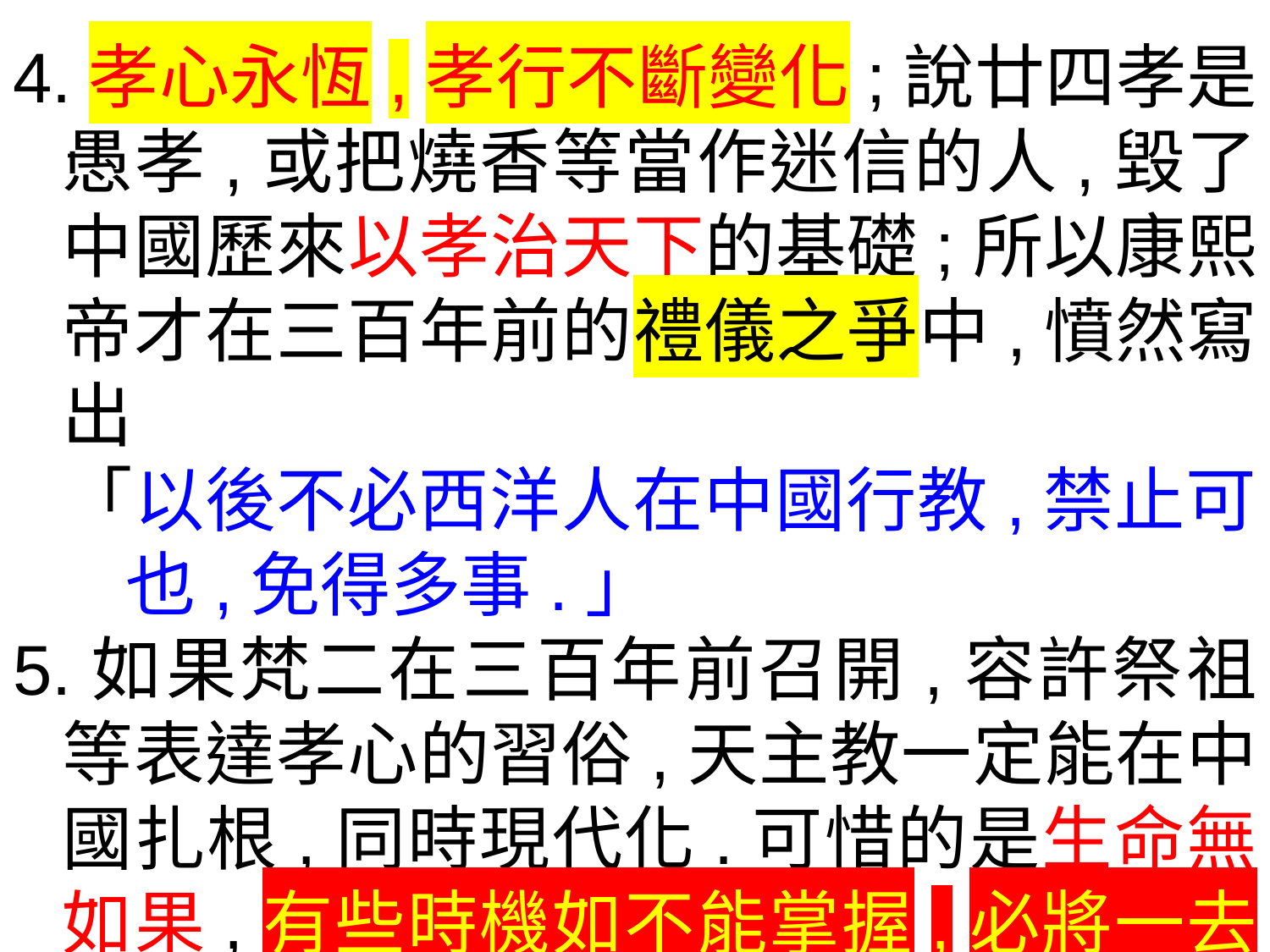

4.孝心永恆,孝行不斷變化;說廿四孝是愚孝,或把燒香等當作迷信的人,毀了中國歷來以孝治天下的基礎;所以康熙帝才在三百年前的禮儀之爭中,憤然寫出
「以後不必西洋人在中國行教,禁止可
    也,免得多事.」
5.如果梵二在三百年前召開,容許祭祖等表達孝心的習俗,天主教一定能在中國扎根,同時現代化.可惜的是生命無如果,有些時機如不能掌握,必將一去不復返.